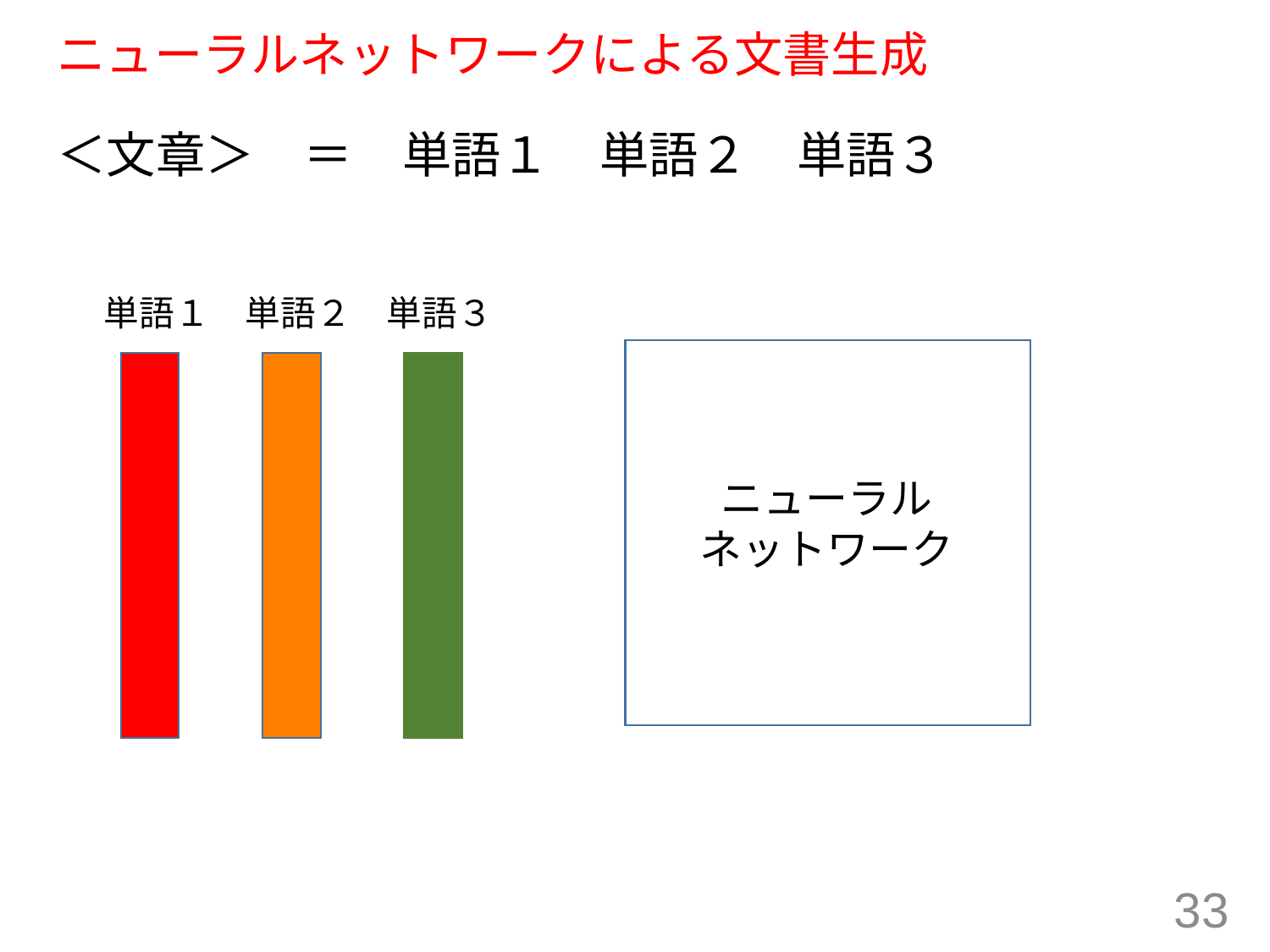

# ニューラルネットワークによる文書生成
＜文章＞　＝　単語１　単語２　単語３
単語１　単語２　単語３

ニューラル
ネットワーク
33